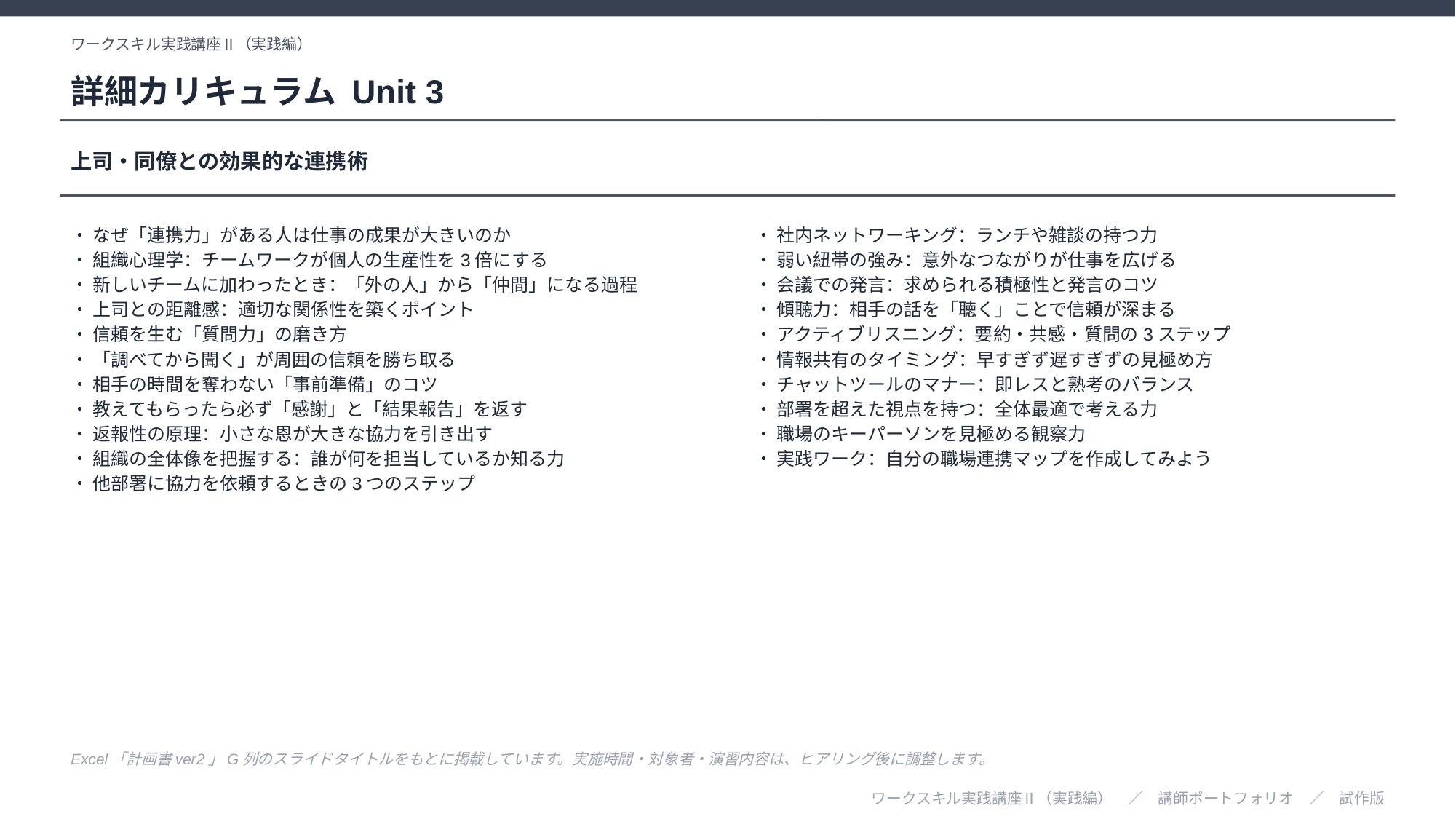

ワークスキル実践講座Ⅱ（実践編）
詳細カリキュラム Unit 3

上司・同僚との効果的な連携術

・ なぜ「連携力」がある人は仕事の成果が大きいのか
・ 組織心理学：チームワークが個人の生産性を3倍にする
・ 新しいチームに加わったとき：「外の人」から「仲間」になる過程
・ 上司との距離感：適切な関係性を築くポイント
・ 信頼を生む「質問力」の磨き方
・ 「調べてから聞く」が周囲の信頼を勝ち取る
・ 相手の時間を奪わない「事前準備」のコツ
・ 教えてもらったら必ず「感謝」と「結果報告」を返す
・ 返報性の原理：小さな恩が大きな協力を引き出す
・ 組織の全体像を把握する：誰が何を担当しているか知る力
・ 他部署に協力を依頼するときの3つのステップ
・ 社内ネットワーキング：ランチや雑談の持つ力
・ 弱い紐帯の強み：意外なつながりが仕事を広げる
・ 会議での発言：求められる積極性と発言のコツ
・ 傾聴力：相手の話を「聴く」ことで信頼が深まる
・ アクティブリスニング：要約・共感・質問の3ステップ
・ 情報共有のタイミング：早すぎず遅すぎずの見極め方
・ チャットツールのマナー：即レスと熟考のバランス
・ 部署を超えた視点を持つ：全体最適で考える力
・ 職場のキーパーソンを見極める観察力
・ 実践ワーク：自分の職場連携マップを作成してみよう
Excel「計画書ver2」G列のスライドタイトルをもとに掲載しています。実施時間・対象者・演習内容は、ヒアリング後に調整します。
ワークスキル実践講座Ⅱ（実践編）　／　講師ポートフォリオ　／　試作版